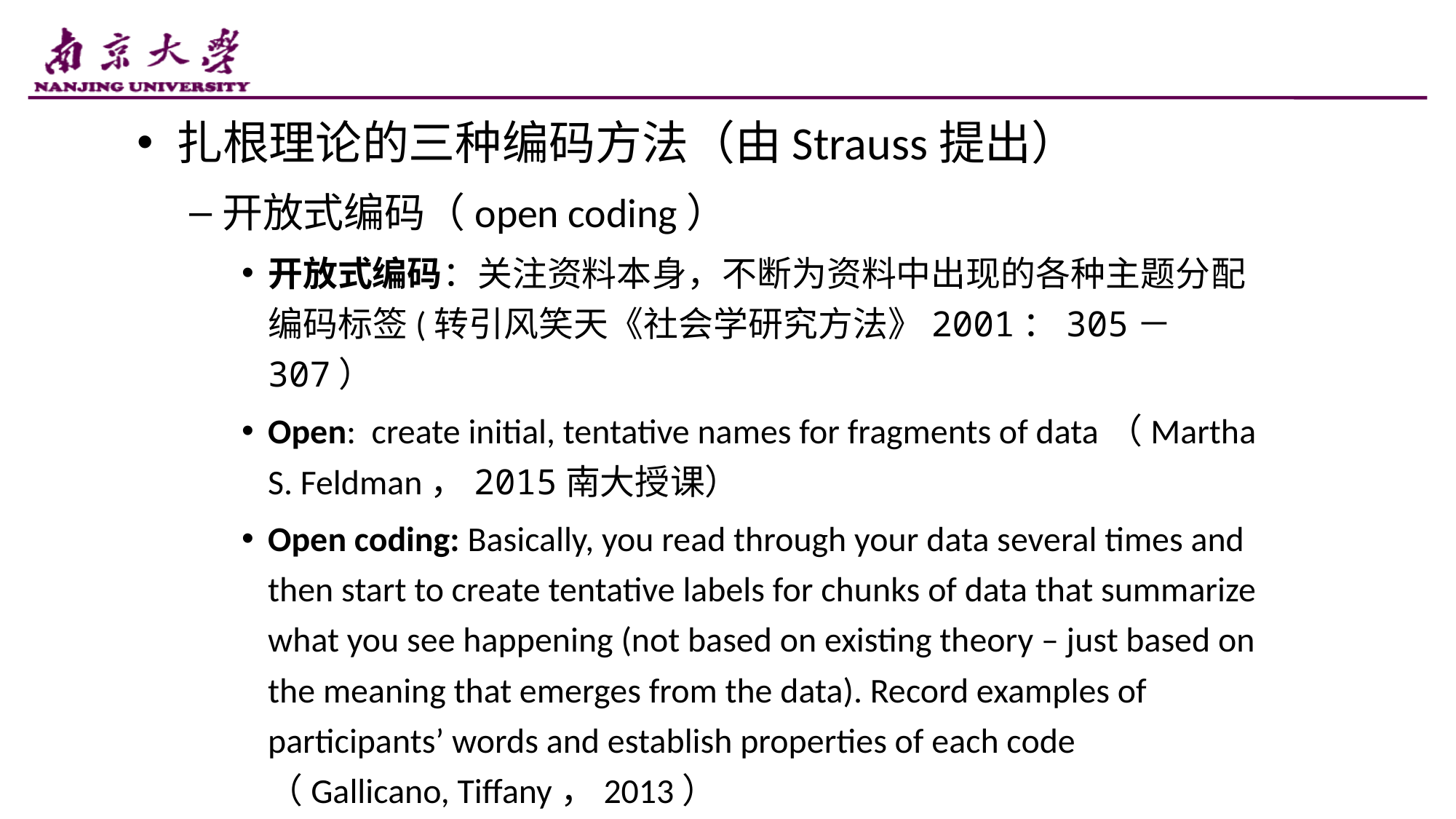

扎根理论的三种编码方法（由Strauss提出）
开放式编码（open coding）
开放式编码：关注资料本身，不断为资料中出现的各种主题分配编码标签(转引风笑天《社会学研究方法》2001：305－307）
Open:  create initial, tentative names for fragments of data（Martha S. Feldman，2015南大授课）
Open coding: Basically, you read through your data several times and then start to create tentative labels for chunks of data that summarize what you see happening (not based on existing theory – just based on the meaning that emerges from the data). Record examples of participants’ words and establish properties of each code （Gallicano, Tiffany，2013）